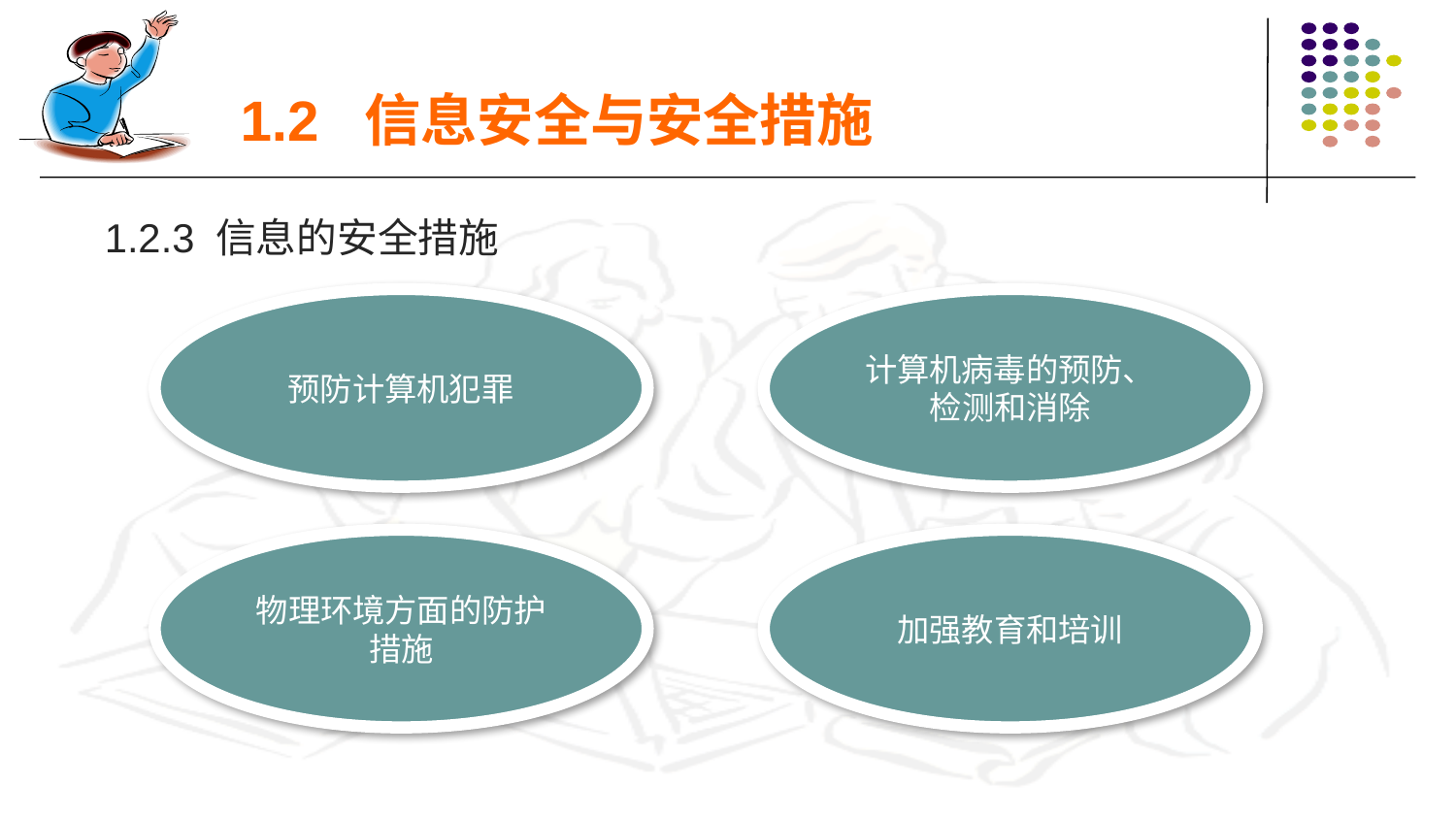

1.2  信息安全与安全措施
1.2.3 信息的安全措施
预防计算机犯罪
计算机病毒的预防、检测和消除
物理环境方面的防护措施
加强教育和培训